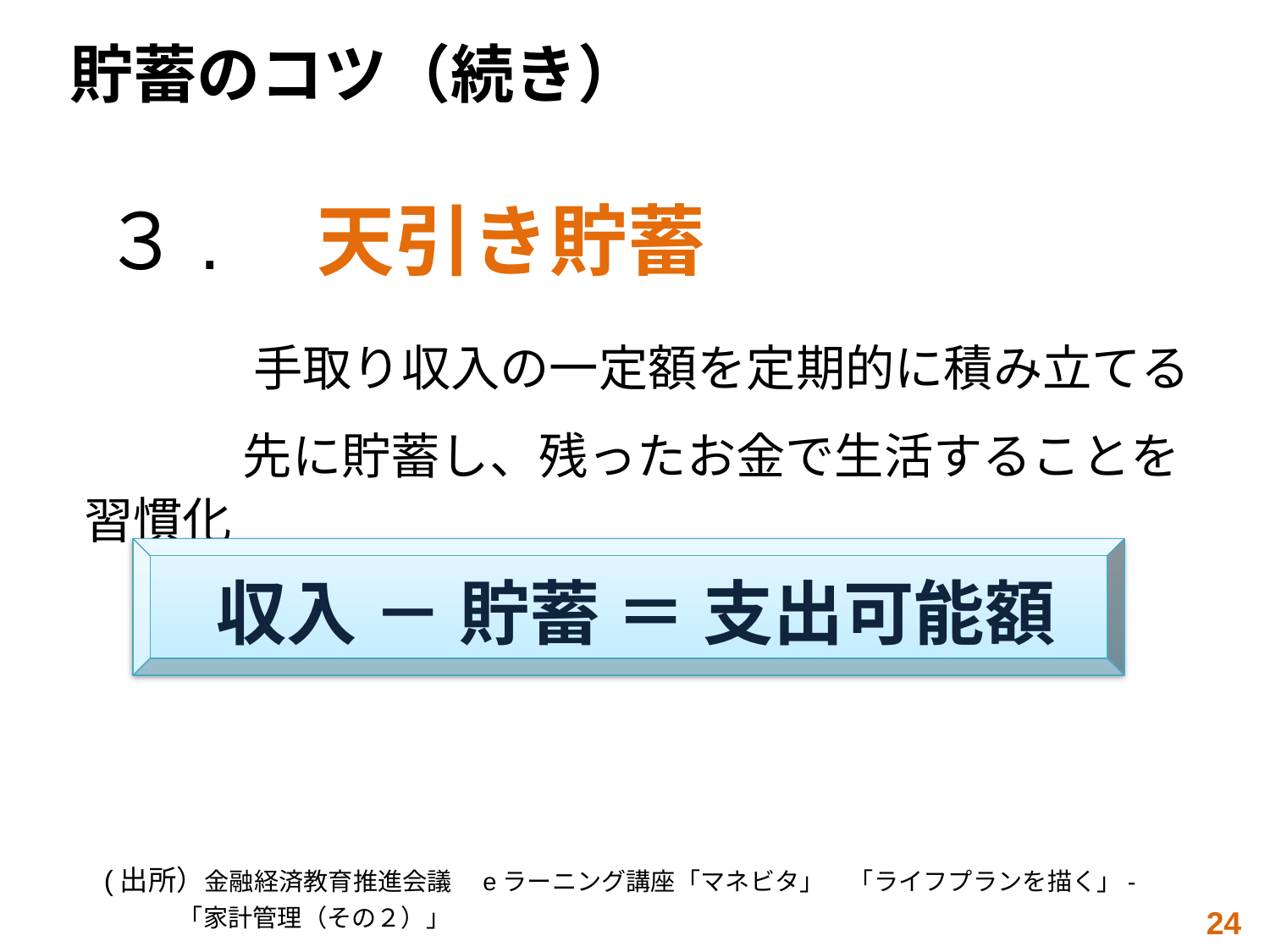

貯蓄のコツ（続き）
３.　天引き貯蓄
　　　手取り収入の一定額を定期的に積み立てる
　　 　先に貯蓄し、残ったお金で生活することを習慣化

収入 － 貯蓄 ＝ 支出可能額
(出所）金融経済教育推進会議　eラーニング講座「マネビタ」　「ライフプランを描く」-「家計管理（その２）」
24